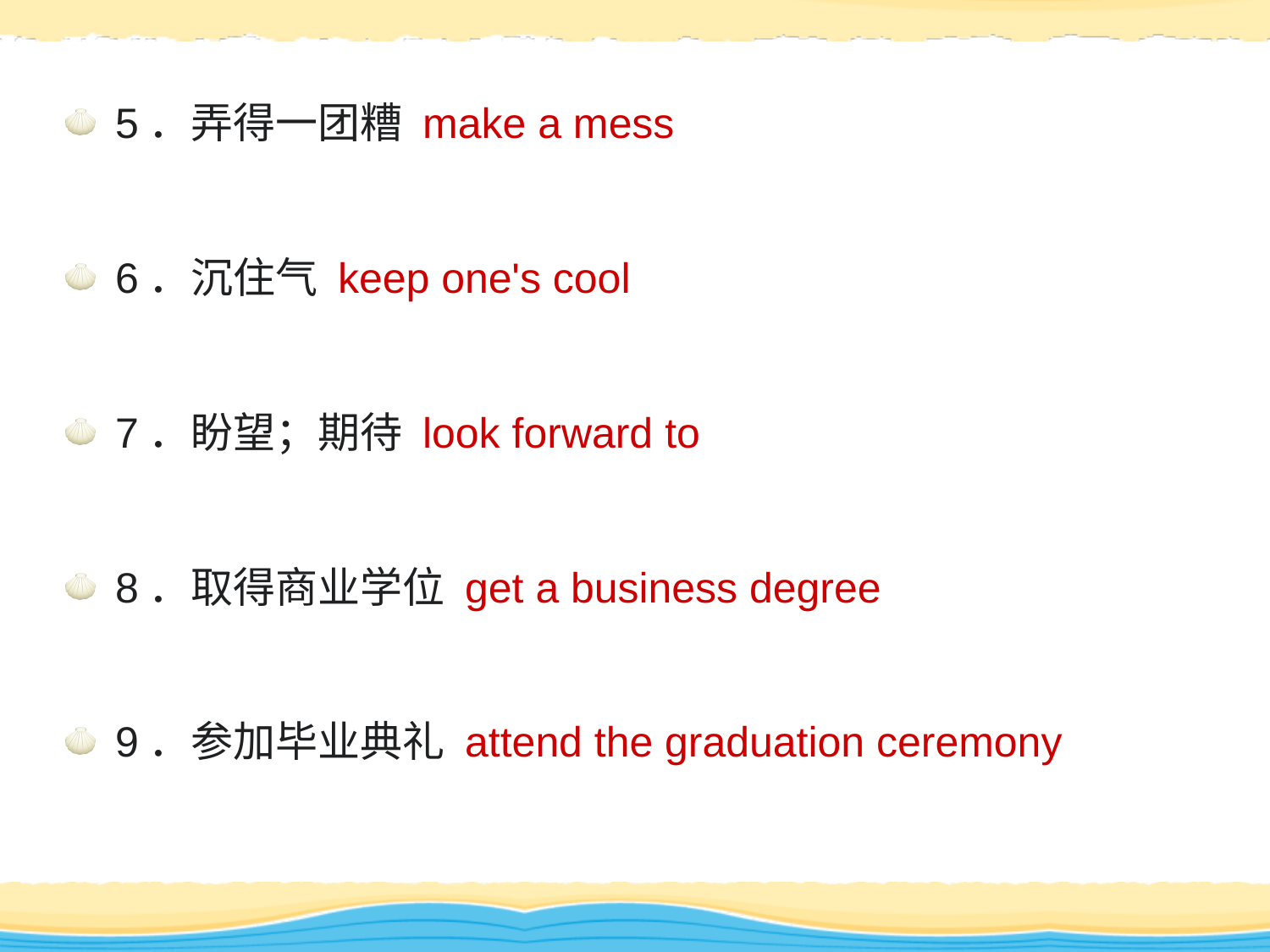

5．弄得一团糟 make a mess

6．沉住气 keep one's cool

7．盼望；期待 look forward to

8．取得商业学位 get a business degree

9．参加毕业典礼 attend the graduation ceremony